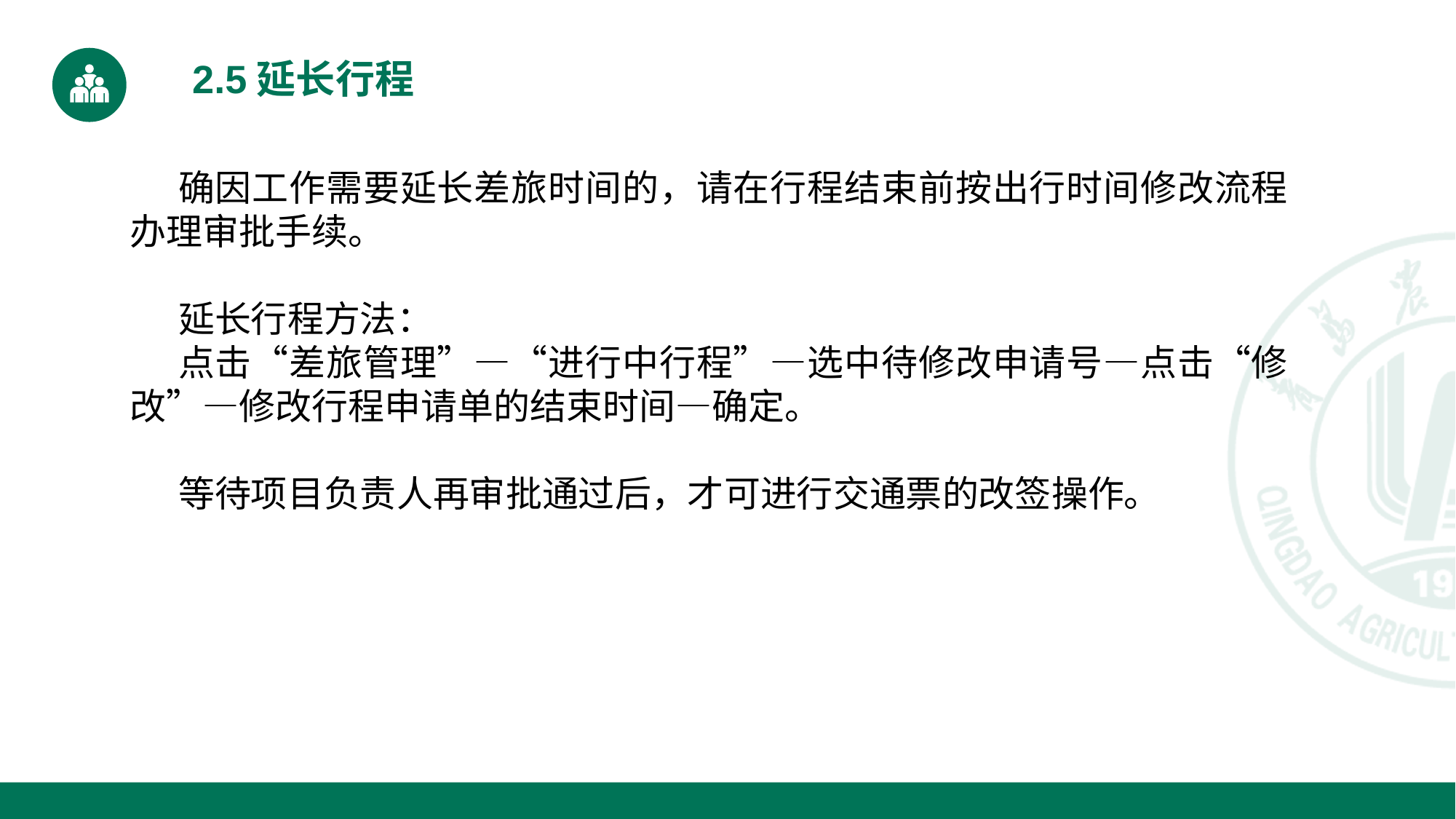

2.5延长行程
确因工作需要延长差旅时间的，请在行程结束前按出行时间修改流程办理审批手续。

延长行程方法：
点击“差旅管理”—“进行中行程”—选中待修改申请号—点击“修改”—修改行程申请单的结束时间—确定。

等待项目负责人再审批通过后，才可进行交通票的改签操作。